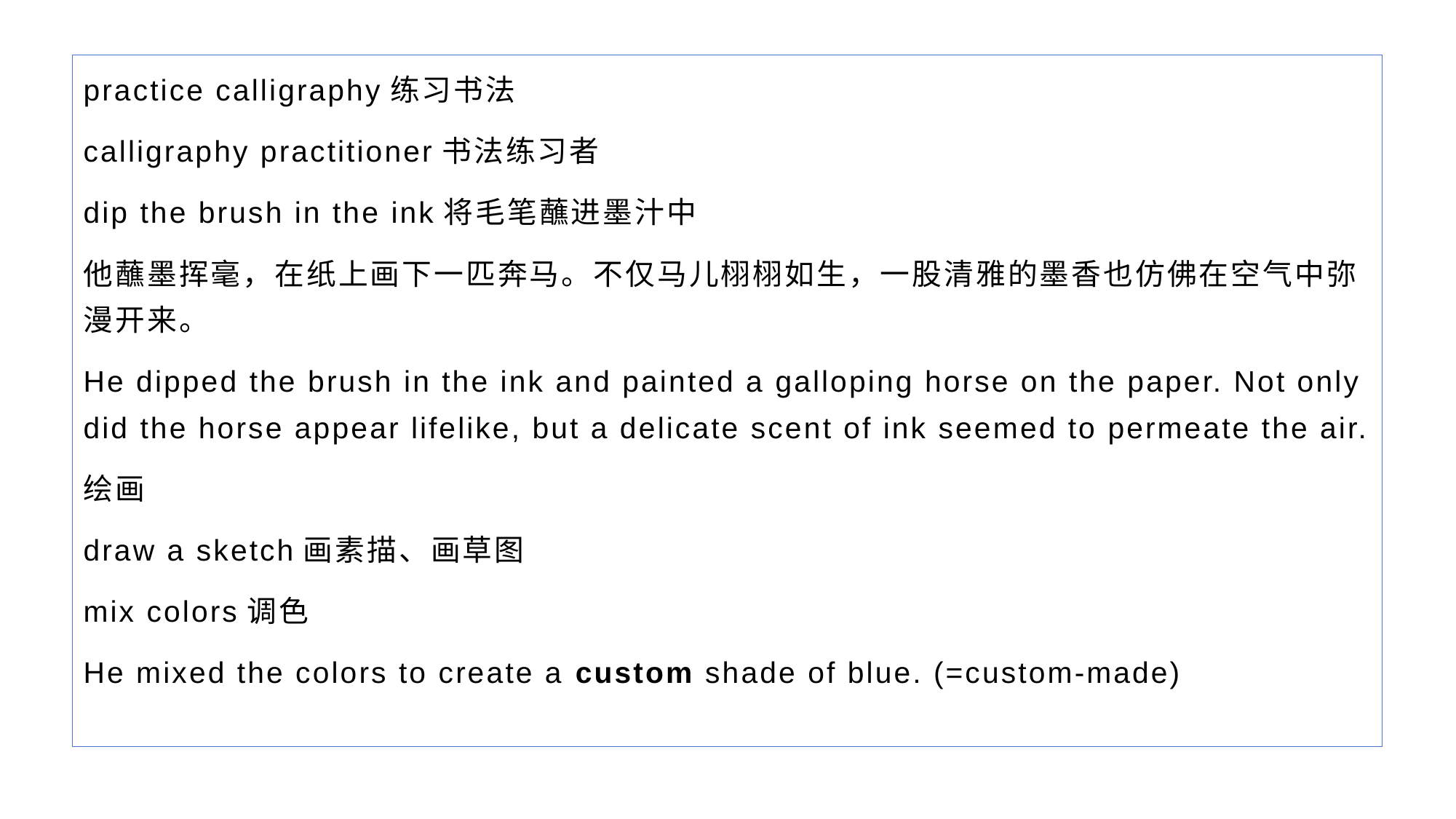

practice calligraphy练习书法
calligraphy practitioner书法练习者
dip the brush in the ink将毛笔蘸进墨汁中
他蘸墨挥毫，在纸上画下一匹奔马。不仅马儿栩栩如生，一股清雅的墨香也仿佛在空气中弥漫开来。
He dipped the brush in the ink and painted a galloping horse on the paper. Not only did the horse appear lifelike, but a delicate scent of ink seemed to permeate the air.
绘画
draw a sketch画素描、画草图
mix colors调色
He mixed the colors to create a custom shade of blue. (=custom-made)